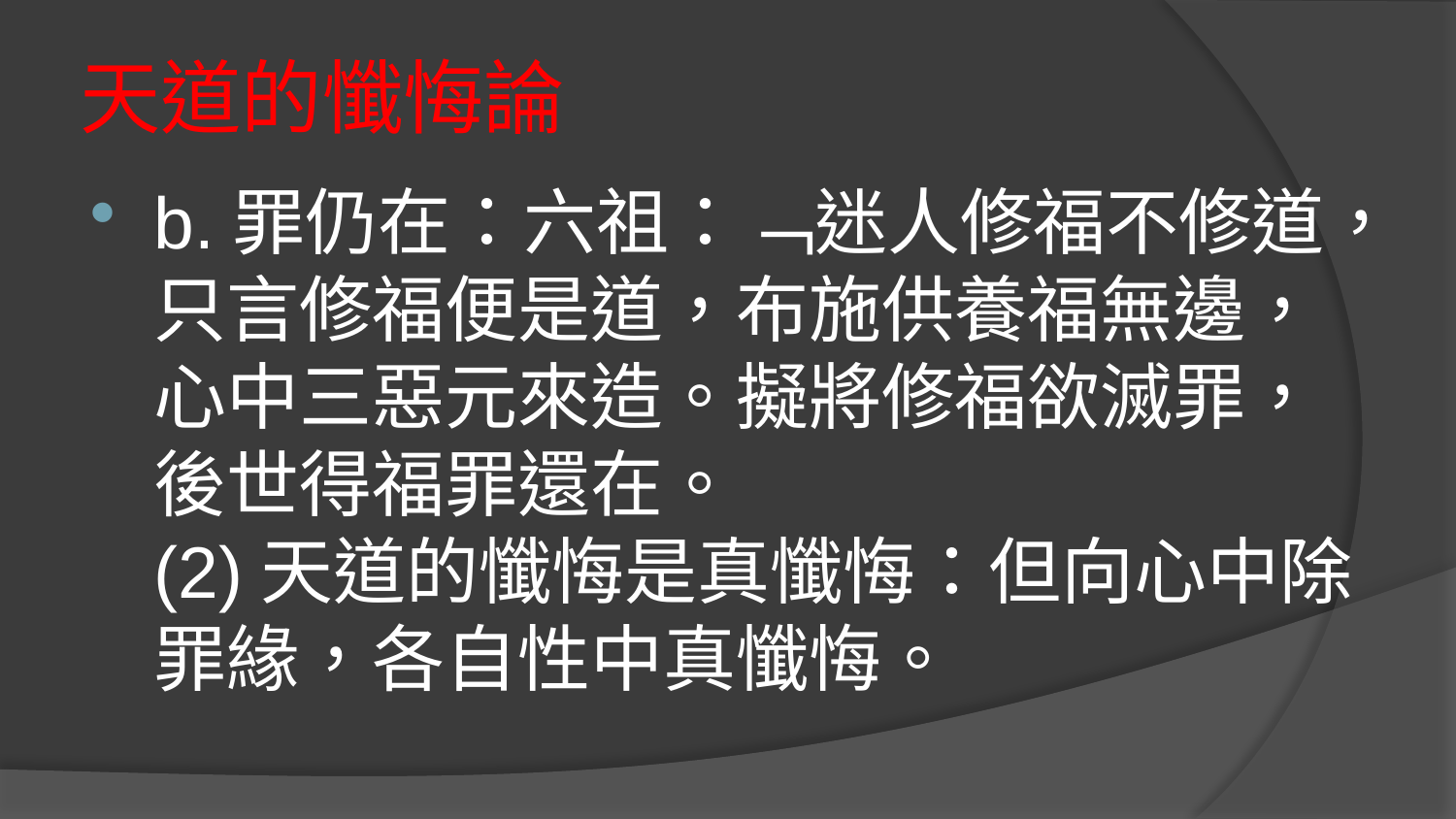

# 天道的懺悔論
b.罪仍在：六祖：﹁迷人修福不修道，只言修福便是道，布施供養福無邊，心中三惡元來造。擬將修福欲滅罪，後世得福罪還在。
(2)天道的懺悔是真懺悔：但向心中除罪緣，各自性中真懺悔。